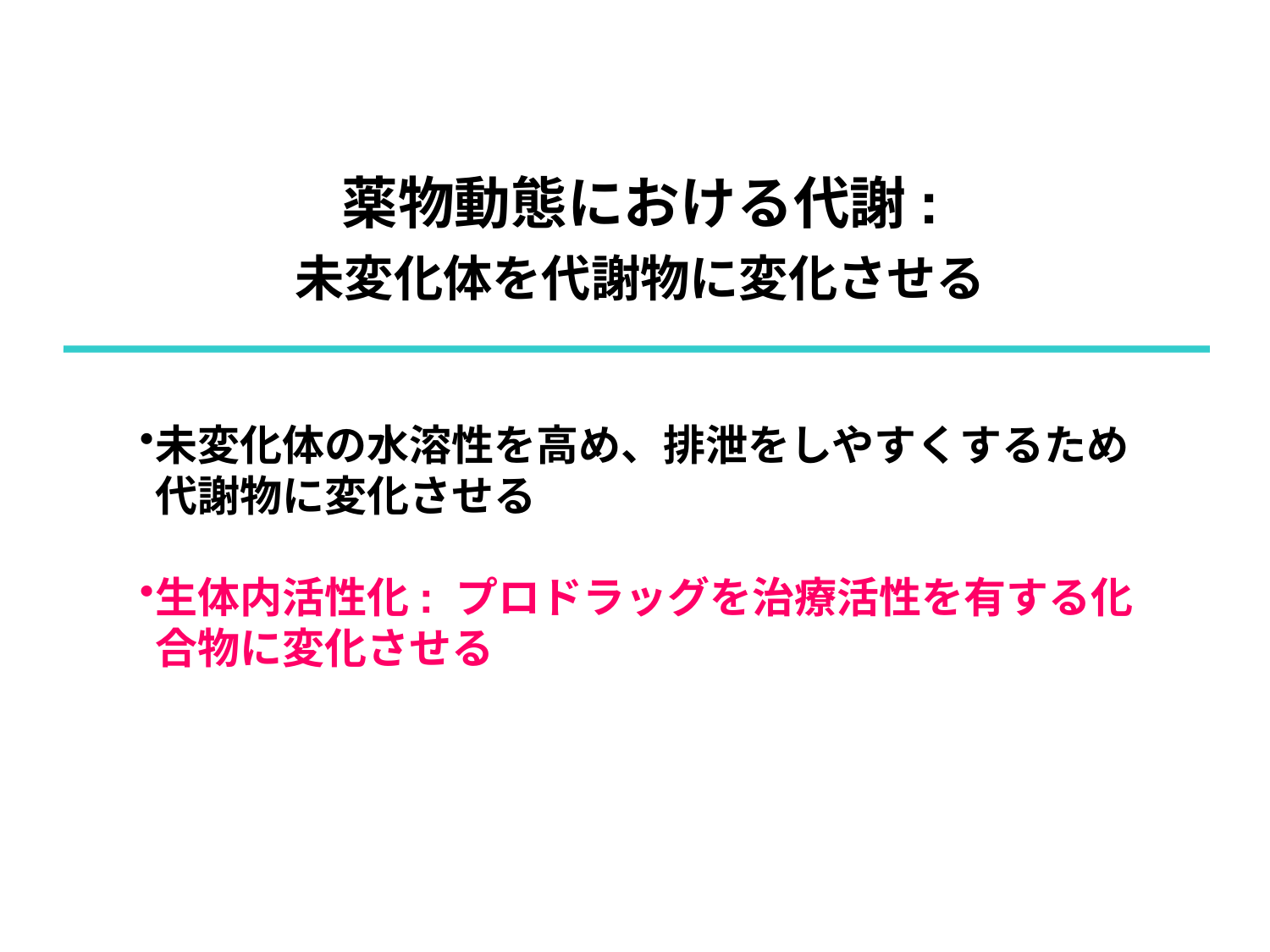

薬物動態における代謝:
未変化体を代謝物に変化させる

未変化体の水溶性を高め、排泄をしやすくするため代謝物に変化させる

生体内活性化: プロドラッグを治療活性を有する化合物に変化させる